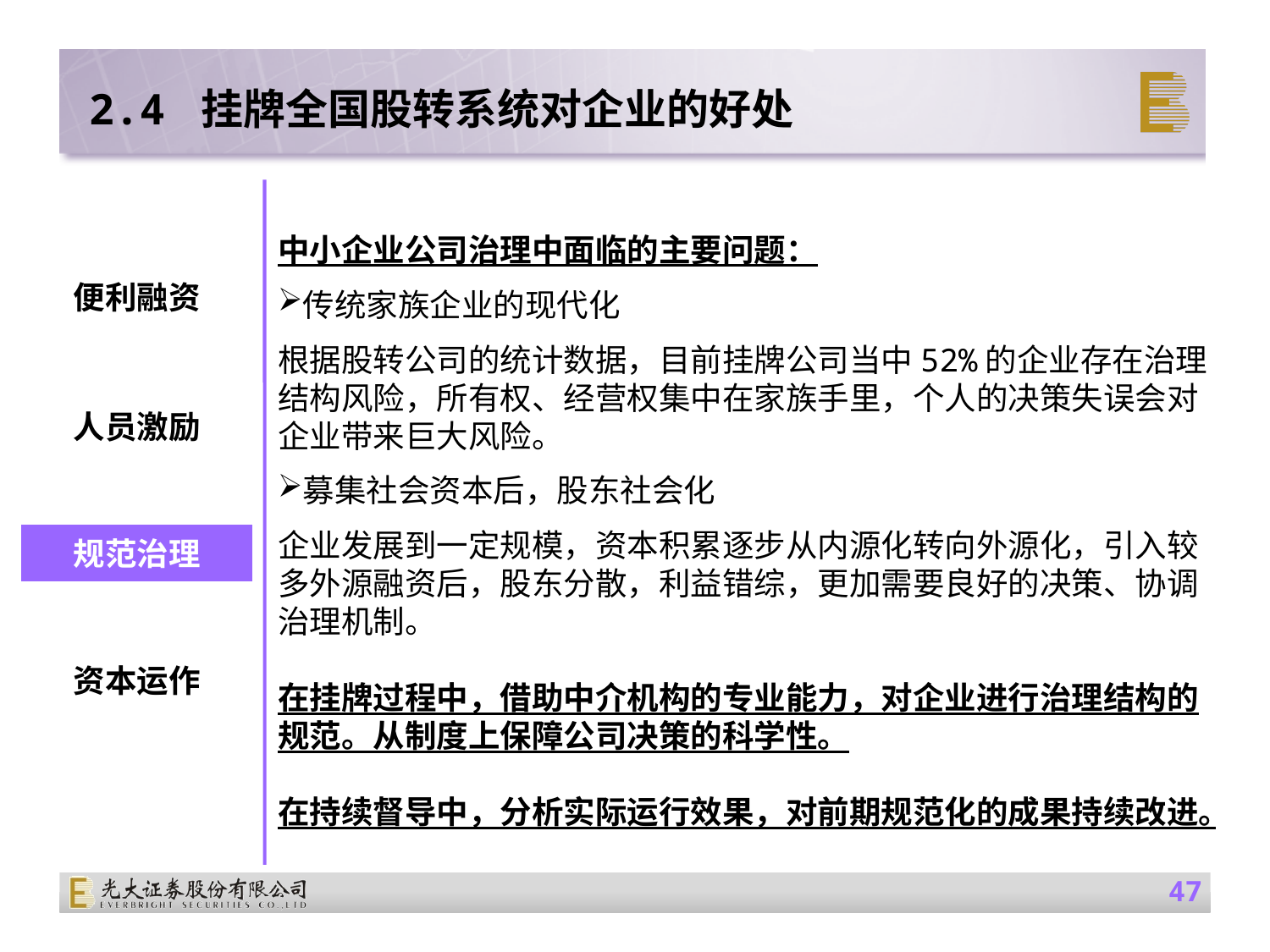

2.4 挂牌全国股转系统对企业的好处

中小企业公司治理中面临的主要问题：

传统家族企业的现代化

根据股转公司的统计数据，目前挂牌公司当中52%的企业存在治理结构风险，所有权、经营权集中在家族手里，个人的决策失误会对企业带来巨大风险。

募集社会资本后，股东社会化

企业发展到一定规模，资本积累逐步从内源化转向外源化，引入较多外源融资后，股东分散，利益错综，更加需要良好的决策、协调治理机制。

在挂牌过程中，借助中介机构的专业能力，对企业进行治理结构的规范。从制度上保障公司决策的科学性。

在持续督导中，分析实际运行效果，对前期规范化的成果持续改进。

便利融资
人员激励
规范治理
资本运作
47